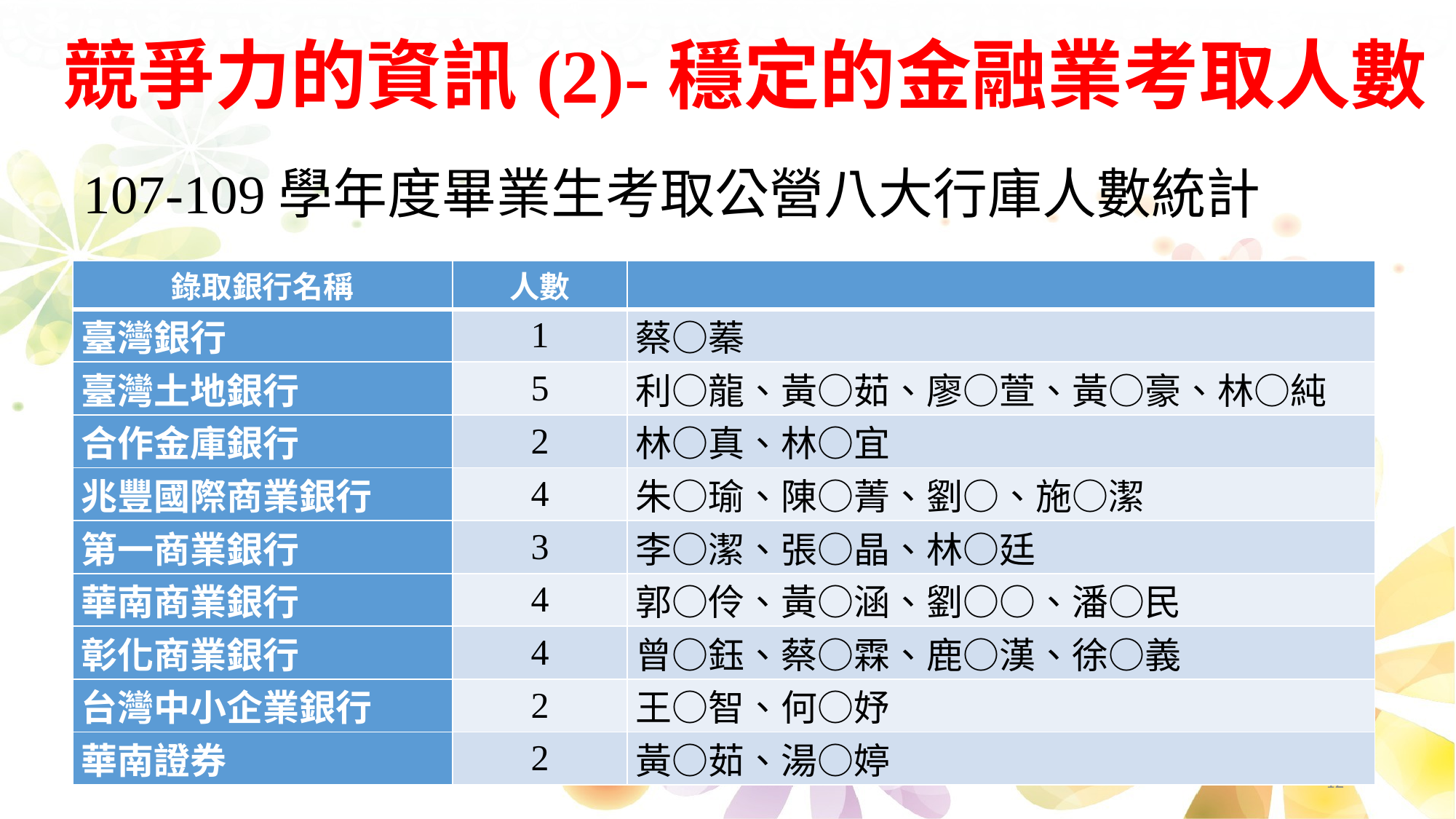

# 競爭力的資訊(2)-穩定的金融業考取人數
107-109學年度畢業生考取公營八大行庫人數統計
| 錄取銀行名稱 | 人數 |  |
| --- | --- | --- |
| 臺灣銀行 | 1 | 蔡○蓁 |
| 臺灣土地銀行 | 5 | 利○龍、黃○茹、廖○萱、黃○豪、林○純 |
| 合作金庫銀行 | 2 | 林○真、林○宜 |
| 兆豐國際商業銀行 | 4 | 朱○瑜、陳○菁、劉○、施○潔 |
| 第一商業銀行 | 3 | 李○潔、張○晶、林○廷 |
| 華南商業銀行 | 4 | 郭○伶、黃○涵、劉○○、潘○民 |
| 彰化商業銀行 | 4 | 曾○鈺、蔡○霖、鹿○漢、徐○義 |
| 台灣中小企業銀行 | 2 | 王○智、何○妤 |
| 華南證券 | 2 | 黃○茹、湯○婷 |
12